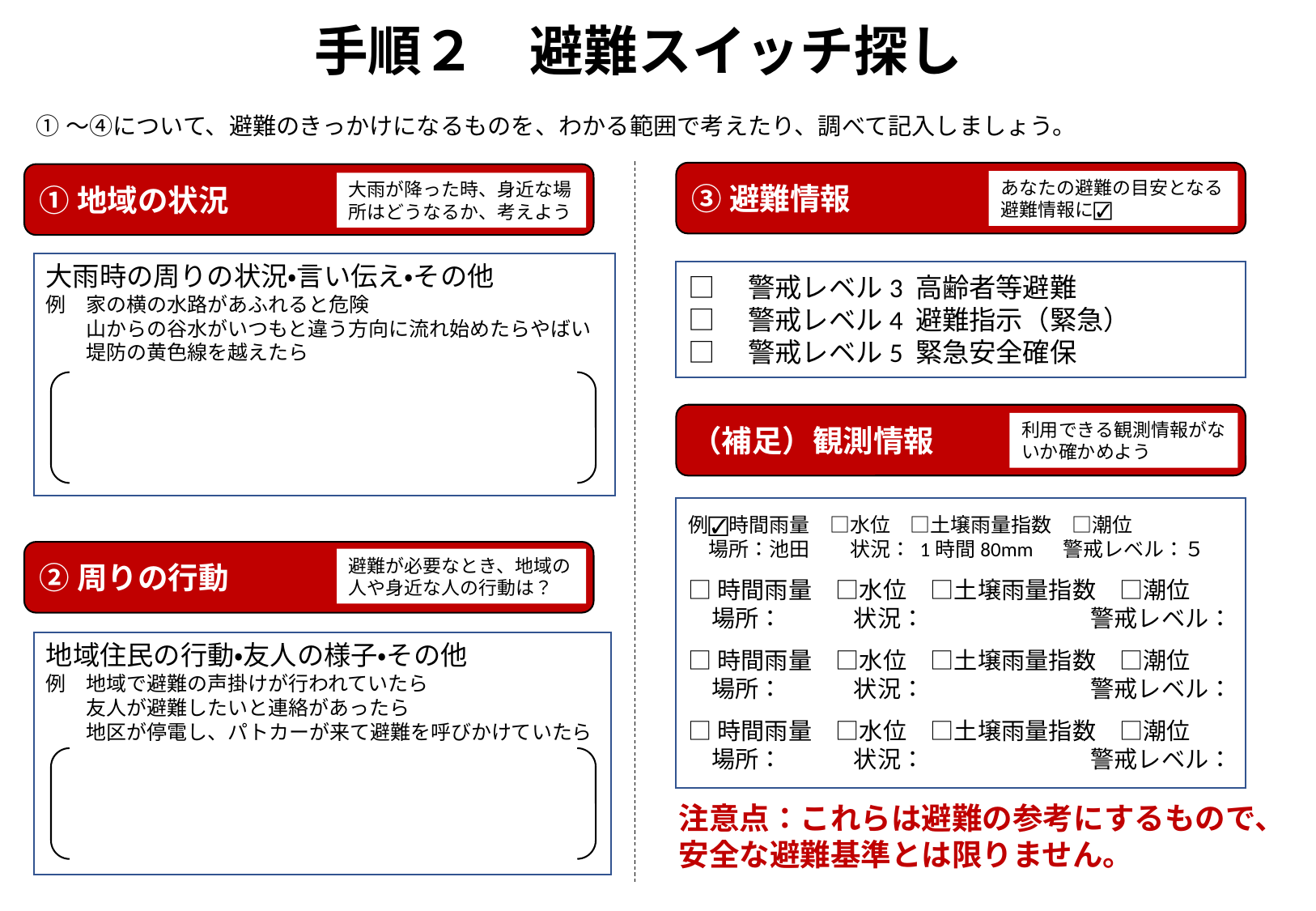

手順２　避難スイッチ探し
①～④について、避難のきっかけになるものを、わかる範囲で考えたり、調べて記入しましょう。
③避難情報
①地域の状況
あなたの避難の目安となる避難情報に☑
大雨が降った時、身近な場所はどうなるか、考えよう
大雨時の周りの状況・言い伝え・その他
例　家の横の水路があふれると危険
　　山からの谷水がいつもと違う方向に流れ始めたらやばい
　　堤防の黄色線を越えたら

□　警戒レベル3 高齢者等避難
□　警戒レベル4 避難指示（緊急）
□　警戒レベル5 緊急安全確保

（補足）観測情報
利用できる観測情報がないか確かめよう
例☑時間雨量　□水位　□土壌雨量指数　□潮位
　場所：池田　　状況： 1時間80mm 　警戒レベル：５

□時間雨量　□水位　□土壌雨量指数　□潮位
　場所：　　　状況：　　　　　　　警戒レベル：

□時間雨量　□水位　□土壌雨量指数　□潮位
　場所：　　　状況：　　　　　　　警戒レベル：

□時間雨量　□水位　□土壌雨量指数　□潮位
　場所：　　　状況：　　　　　　　警戒レベル：
②周りの行動
避難が必要なとき、地域の人や身近な人の行動は？
地域住民の行動・友人の様子・その他
例　地域で避難の声掛けが行われていたら
　　友人が避難したいと連絡があったら
　　地区が停電し、パトカーが来て避難を呼びかけていたら

注意点：これらは避難の参考にするもので、安全な避難基準とは限りません。